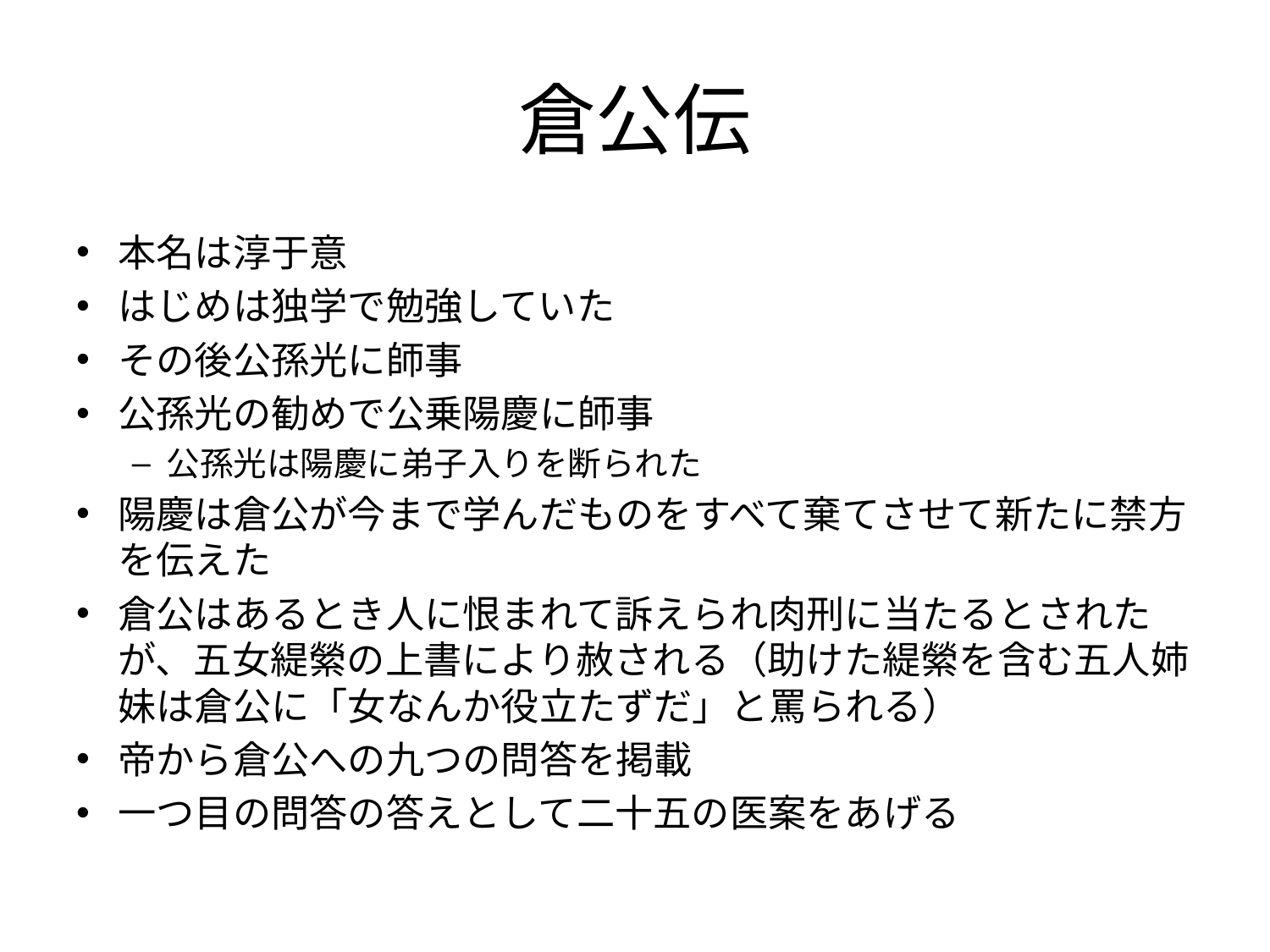

# 倉公伝
本名は淳于意
はじめは独学で勉強していた
その後公孫光に師事
公孫光の勧めで公乗陽慶に師事
公孫光は陽慶に弟子入りを断られた
陽慶は倉公が今まで学んだものをすべて棄てさせて新たに禁方を伝えた
倉公はあるとき人に恨まれて訴えられ肉刑に当たるとされたが、五女緹縈の上書により赦される（助けた緹縈を含む五人姉妹は倉公に「女なんか役立たずだ」と罵られる）
帝から倉公への九つの問答を掲載
一つ目の問答の答えとして二十五の医案をあげる